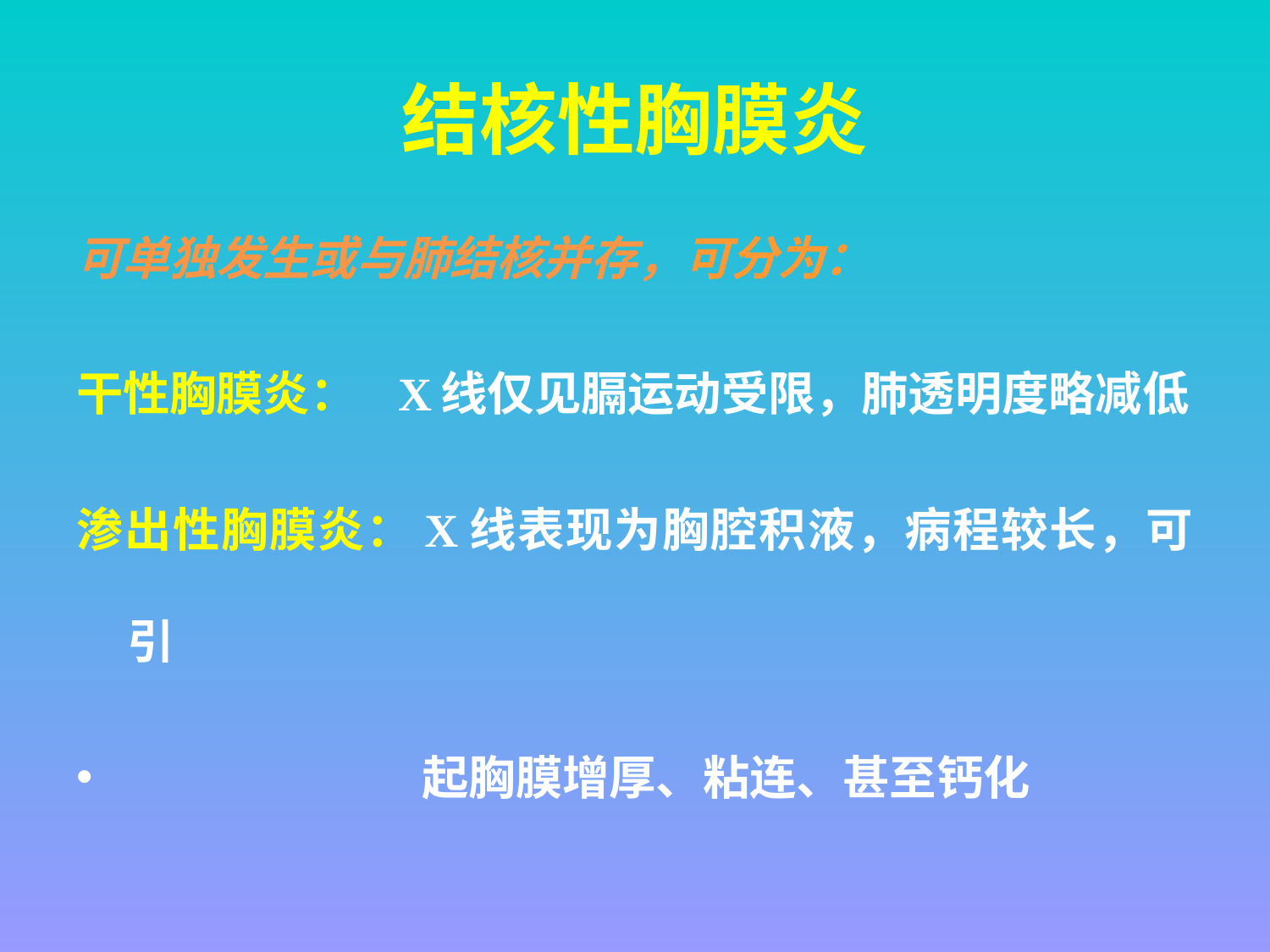

# 结核性胸膜炎
可单独发生或与肺结核并存，可分为：
干性胸膜炎：   X线仅见膈运动受限，肺透明度略减低
渗出性胸膜炎：X线表现为胸腔积液，病程较长，可引
                           起胸膜增厚、粘连、甚至钙化